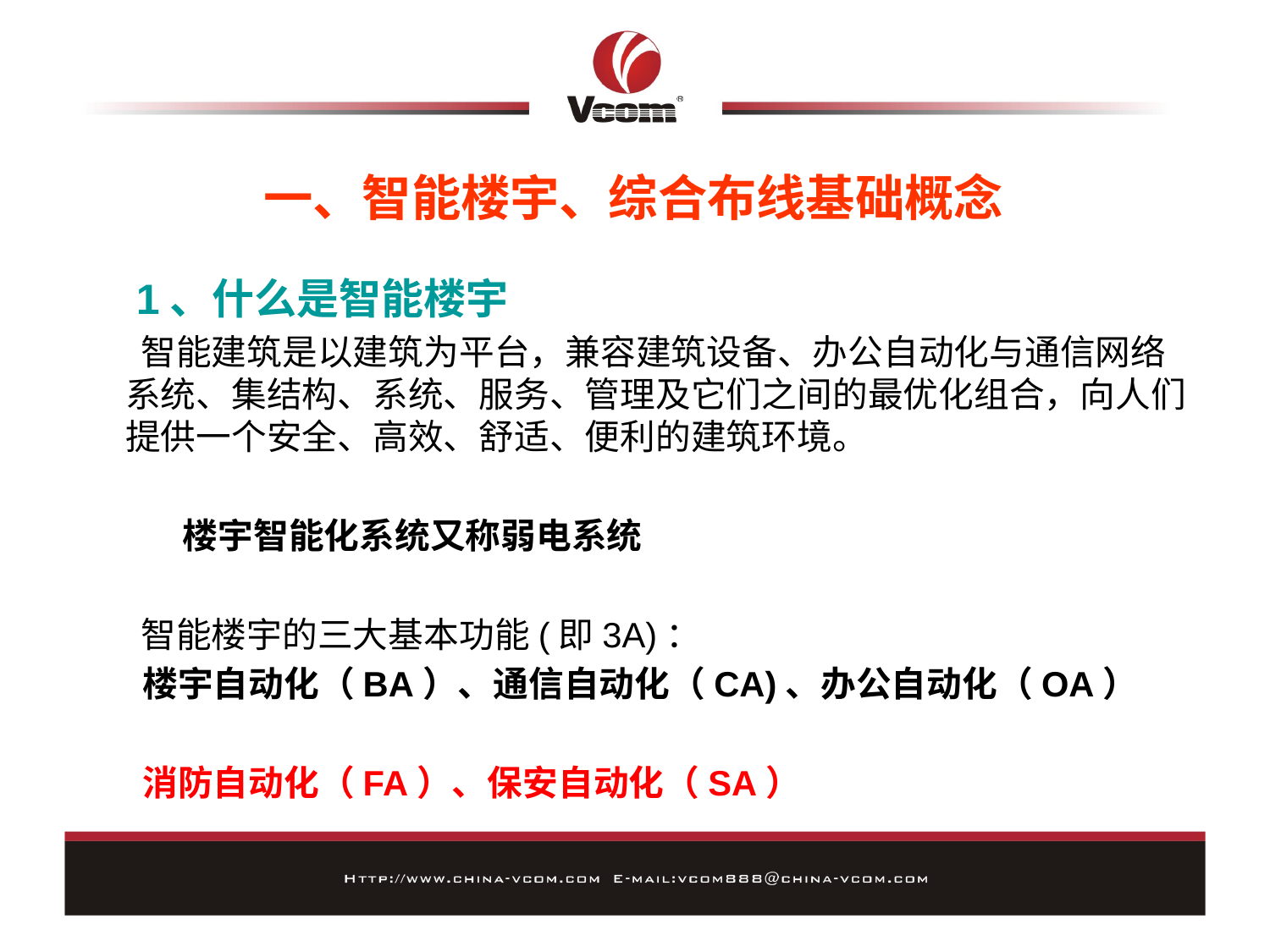

# 一、智能楼宇、综合布线基础概念
      1、什么是智能楼宇
       智能建筑是以建筑为平台，兼容建筑设备、办公自动化与通信网络系统、集结构、系统、服务、管理及它们之间的最优化组合，向人们提供一个安全、高效、舒适、便利的建筑环境。

            楼宇智能化系统又称弱电系统

       智能楼宇的三大基本功能(即3A)：
       楼宇自动化（BA）、通信自动化（CA)、办公自动化（OA）

       消防自动化（FA）、保安自动化（SA）